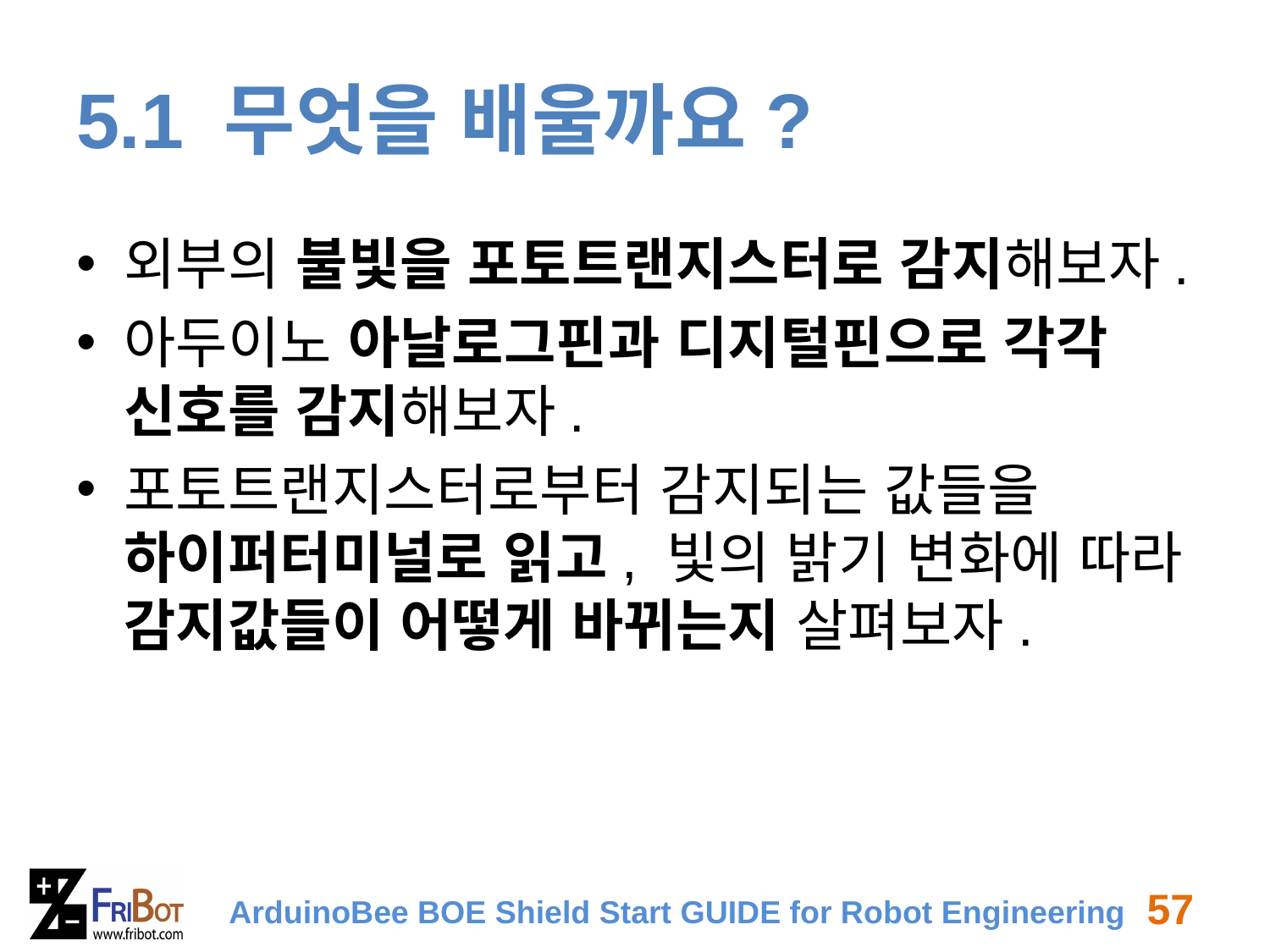

# 5.1 무엇을 배울까요?
외부의 불빛을 포토트랜지스터로 감지해보자.
아두이노 아날로그핀과 디지털핀으로 각각 신호를 감지해보자.
포토트랜지스터로부터 감지되는 값들을 하이퍼터미널로 읽고, 빛의 밝기 변화에 따라 감지값들이 어떻게 바뀌는지 살펴보자.
57